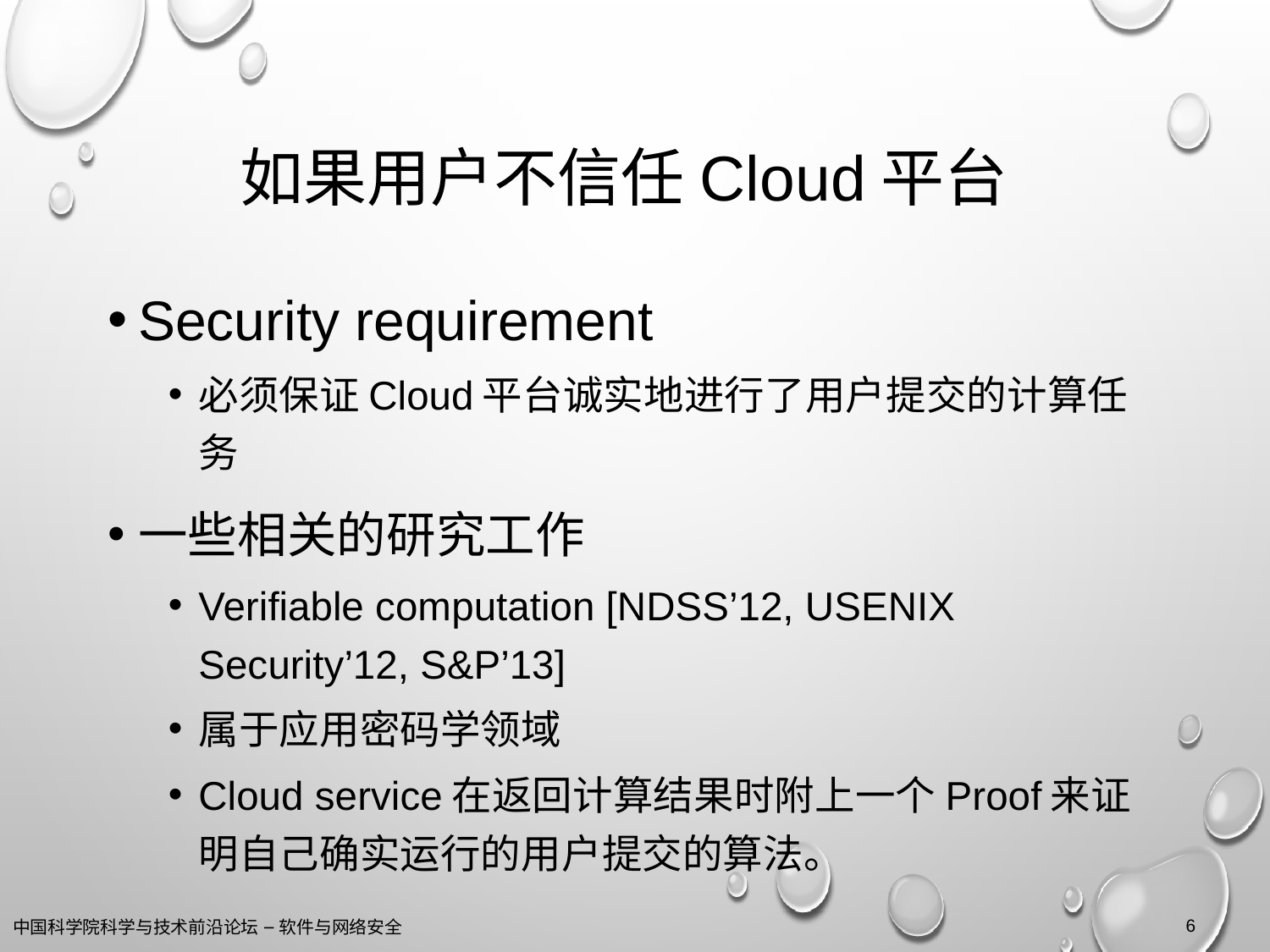

# 如果用户不信任Cloud平台
Security requirement
必须保证Cloud平台诚实地进行了用户提交的计算任务
一些相关的研究工作
Verifiable computation [NDSS’12, USENIX Security’12, S&P’13]
属于应用密码学领域
Cloud service在返回计算结果时附上一个Proof来证明自己确实运行的用户提交的算法。

6
中国科学院科学与技术前沿论坛 – 软件与网络安全